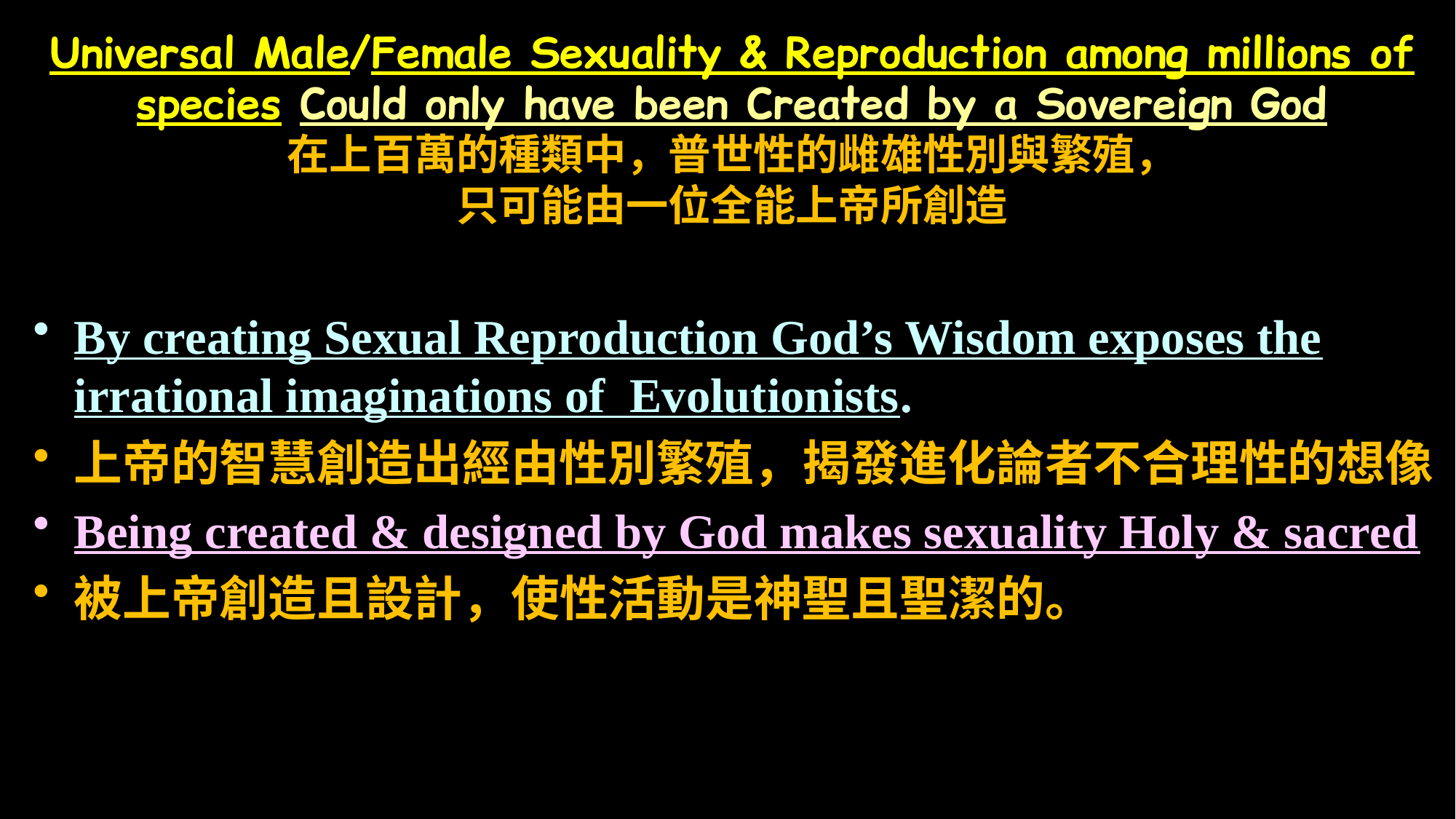

# Universal Male/Female Sexuality & Reproduction among millions of species Could only have been Created by a Sovereign God 在上百萬的種類中，普世性的雌雄性別與繁殖， 只可能由一位全能上帝所創造
By creating Sexual Reproduction God’s Wisdom exposes the irrational imaginations of  Evolutionists.
上帝的智慧創造出經由性別繁殖，揭發進化論者不合理性的想像
Being created & designed by God makes sexuality Holy & sacred
被上帝創造且設計，使性活動是神聖且聖潔的。